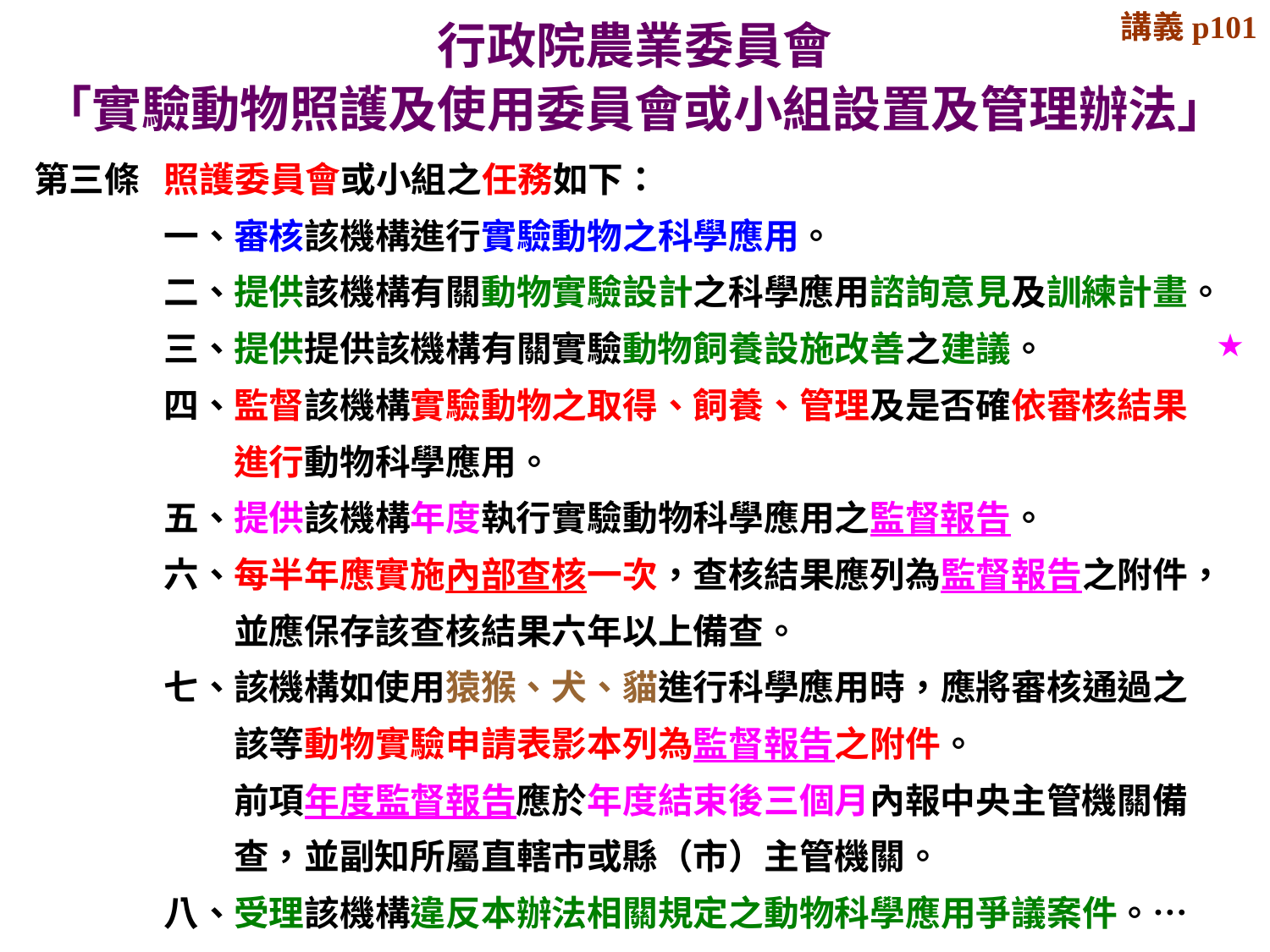

講義p101
# 行政院農業委員會 「實驗動物照護及使用委員會或小組設置及管理辦法」
| 第三條 | 照護委員會或小組之任務如下： |  |
| --- | --- | --- |
|  | 一、 | 審核該機構進行實驗動物之科學應用。 |
|  | 二、 | 提供該機構有關動物實驗設計之科學應用諮詢意見及訓練計畫。 |
|  | 三、 | 提供提供該機構有關實驗動物飼養設施改善之建議。 |
|  | 四、 | 監督該機構實驗動物之取得、飼養、管理及是否確依審核結果進行動物科學應用。 |
|  | 五、 | 提供該機構年度執行實驗動物科學應用之監督報告。 |
|  | 六、 | 每半年應實施內部查核一次，查核結果應列為監督報告之附件，並應保存該查核結果六年以上備查。 |
|  | 七、 | 該機構如使用猿猴、犬、貓進行科學應用時，應將審核通過之該等動物實驗申請表影本列為監督報告之附件。 前項年度監督報告應於年度結束後三個月內報中央主管機關備查，並副知所屬直轄市或縣（市）主管機關。 |
|  | 八、 | 受理該機構違反本辦法相關規定之動物科學應用爭議案件。… |
★